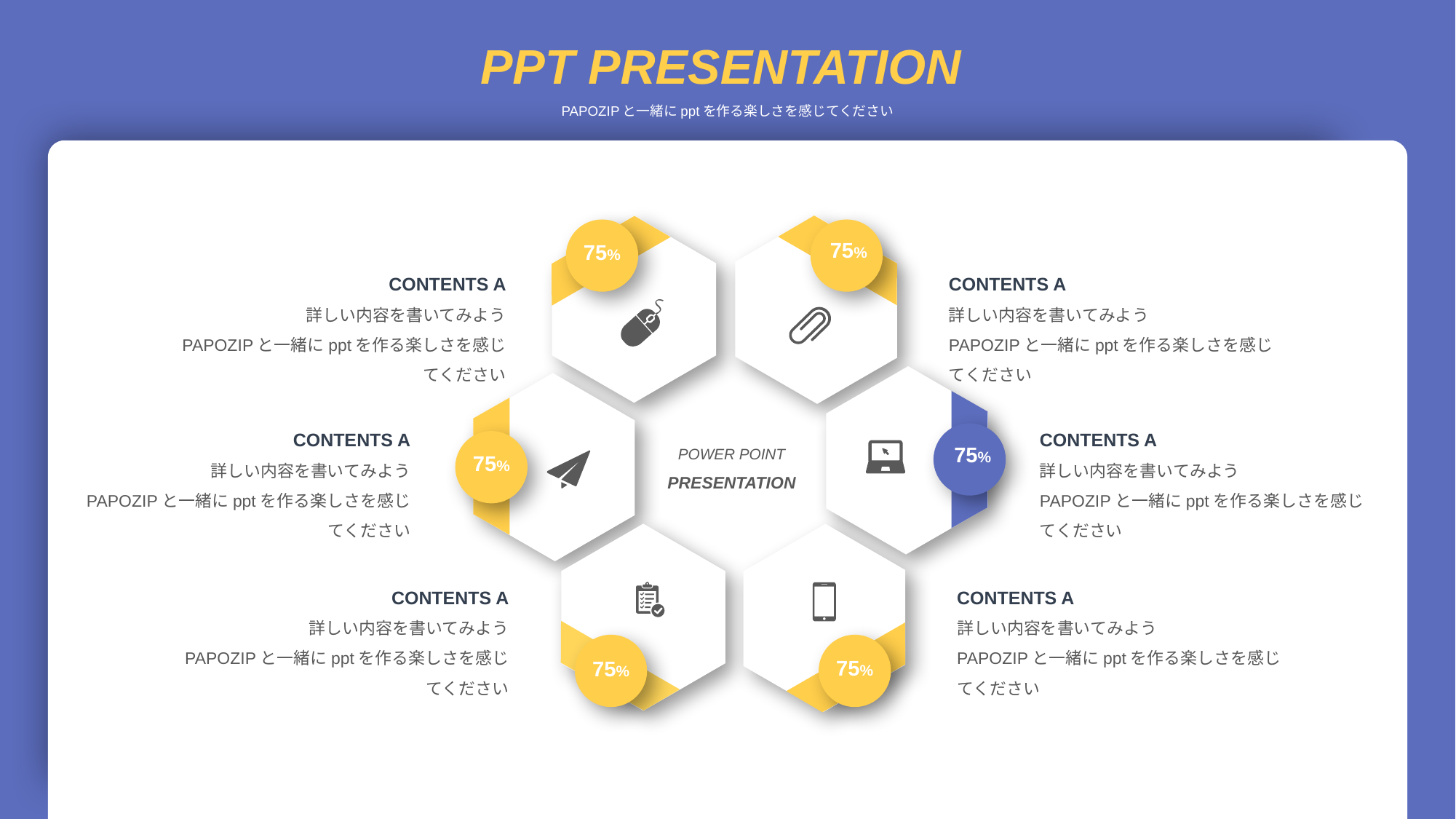

PPT PRESENTATION
PAPOZIPと一緒にpptを作る楽しさを感じてください

75%
75%

CONTENTS A
詳しい内容を書いてみよう
PAPOZIPと一緒にpptを作る楽しさを感じてください
CONTENTS A
詳しい内容を書いてみよう
PAPOZIPと一緒にpptを作る楽しさを感じてください

CONTENTS A
詳しい内容を書いてみよう
PAPOZIPと一緒にpptを作る楽しさを感じてください
CONTENTS A
詳しい内容を書いてみよう
PAPOZIPと一緒にpptを作る楽しさを感じてください

POWER POINT PRESENTATION

75%

75%

CONTENTS A
詳しい内容を書いてみよう
PAPOZIPと一緒にpptを作る楽しさを感じてください
CONTENTS A
詳しい内容を書いてみよう
PAPOZIPと一緒にpptを作る楽しさを感じてください

75%
75%